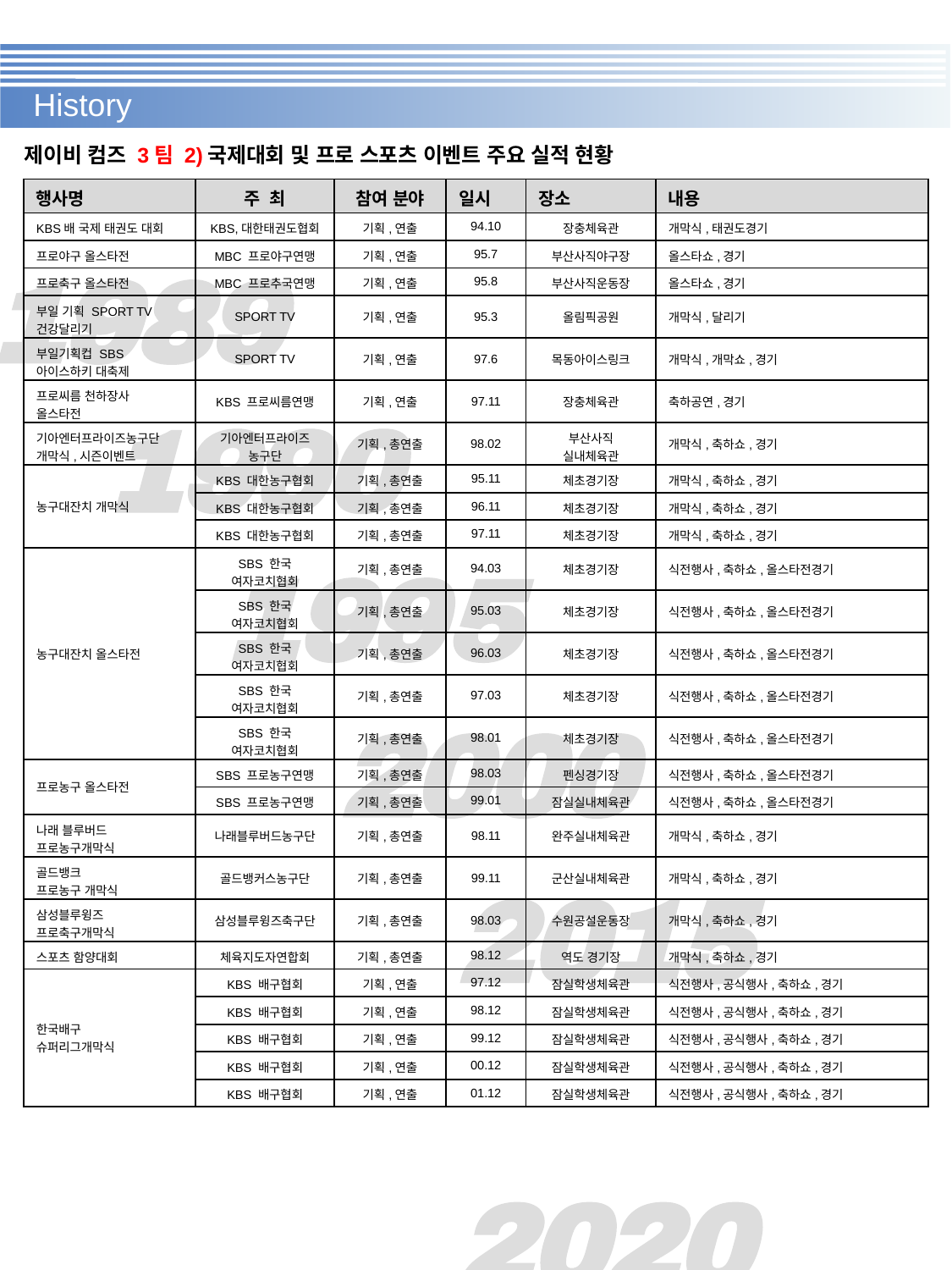

History
제이비 컴즈 3팀 2)국제대회 및 프로 스포츠 이벤트 주요 실적 현황
| 행사명 | 주 최 | 참여 분야 | 일시 | 장소 | 내용 |
| --- | --- | --- | --- | --- | --- |
| KBS배 국제 태권도 대회 | KBS,대한태권도협회 | 기획,연출 | 94.10 | 장충체육관 | 개막식,태권도경기 |
| 프로야구 올스타전 | MBC 프로야구연맹 | 기획,연출 | 95.7 | 부산사직야구장 | 올스타쇼,경기 |
| 프로축구 올스타전 | MBC 프로추국연맹 | 기획,연출 | 95.8 | 부산사직운동장 | 올스타쇼,경기 |
| 부일 기획 SPORT TV 건강달리기 | SPORT TV | 기획,연출 | 95.3 | 올림픽공원 | 개막식,달리기 |
| 부일기획컵 SBS 아이스하키 대축제 | SPORT TV | 기획,연출 | 97.6 | 목동아이스링크 | 개막식,개막쇼,경기 |
| 프로씨름 천하장사 올스타전 | KBS 프로씨름연맹 | 기획,연출 | 97.11 | 장충체육관 | 축하공연,경기 |
| 기아엔터프라이즈농구단 개막식,시즌이벤트 | 기아엔터프라이즈 농구단 | 기획,총연출 | 98.02 | 부산사직 실내체육관 | 개막식,축하쇼,경기 |
| 농구대잔치 개막식 | KBS 대한농구협회 | 기획,총연출 | 95.11 | 체초경기장 | 개막식,축하쇼,경기 |
|  | KBS 대한농구협회 | 기획,총연출 | 96.11 | 체초경기장 | 개막식,축하쇼,경기 |
|  | KBS 대한농구협회 | 기획,총연출 | 97.11 | 체초경기장 | 개막식,축하쇼,경기 |
| 농구대잔치 올스타전 | SBS 한국 여자코치협회 | 기획,총연출 | 94.03 | 체초경기장 | 식전행사,축하쇼,올스타전경기 |
|  | SBS 한국 여자코치협회 | 기획,총연출 | 95.03 | 체초경기장 | 식전행사,축하쇼,올스타전경기 |
|  | SBS 한국 여자코치협회 | 기획,총연출 | 96.03 | 체초경기장 | 식전행사,축하쇼,올스타전경기 |
|  | SBS 한국 여자코치협회 | 기획,총연출 | 97.03 | 체초경기장 | 식전행사,축하쇼,올스타전경기 |
|  | SBS 한국 여자코치협회 | 기획,총연출 | 98.01 | 체초경기장 | 식전행사,축하쇼,올스타전경기 |
| 프로농구 올스타전 | SBS 프로농구연맹 | 기획,총연출 | 98.03 | 펜싱경기장 | 식전행사,축하쇼,올스타전경기 |
|  | SBS 프로농구연맹 | 기획,총연출 | 99.01 | 잠실실내체육관 | 식전행사,축하쇼,올스타전경기 |
| 나래 블루버드 프로농구개막식 | 나래블루버드농구단 | 기획,총연출 | 98.11 | 완주실내체육관 | 개막식,축하쇼,경기 |
| 골드뱅크 프로농구 개막식 | 골드뱅커스농구단 | 기획,총연출 | 99.11 | 군산실내체육관 | 개막식,축하쇼,경기 |
| 삼성블루윙즈 프로축구개막식 | 삼성블루윙즈축구단 | 기획,총연출 | 98.03 | 수원공설운동장 | 개막식,축하쇼,경기 |
| 스포츠 함양대회 | 체육지도자연합회 | 기획,총연출 | 98.12 | 역도 경기장 | 개막식,축하쇼,경기 |
| 한국배구 슈퍼리그개막식 | KBS 배구협회 | 기획,연출 | 97.12 | 잠실학생체육관 | 식전행사,공식행사,축하쇼,경기 |
|  | KBS 배구협회 | 기획,연출 | 98.12 | 잠실학생체육관 | 식전행사,공식행사,축하쇼,경기 |
|  | KBS 배구협회 | 기획,연출 | 99.12 | 잠실학생체육관 | 식전행사,공식행사,축하쇼,경기 |
|  | KBS 배구협회 | 기획,연출 | 00.12 | 잠실학생체육관 | 식전행사,공식행사,축하쇼,경기 |
|  | KBS 배구협회 | 기획,연출 | 01.12 | 잠실학생체육관 | 식전행사,공식행사,축하쇼,경기 |
1989
1990
1995
2000
2015
		2020